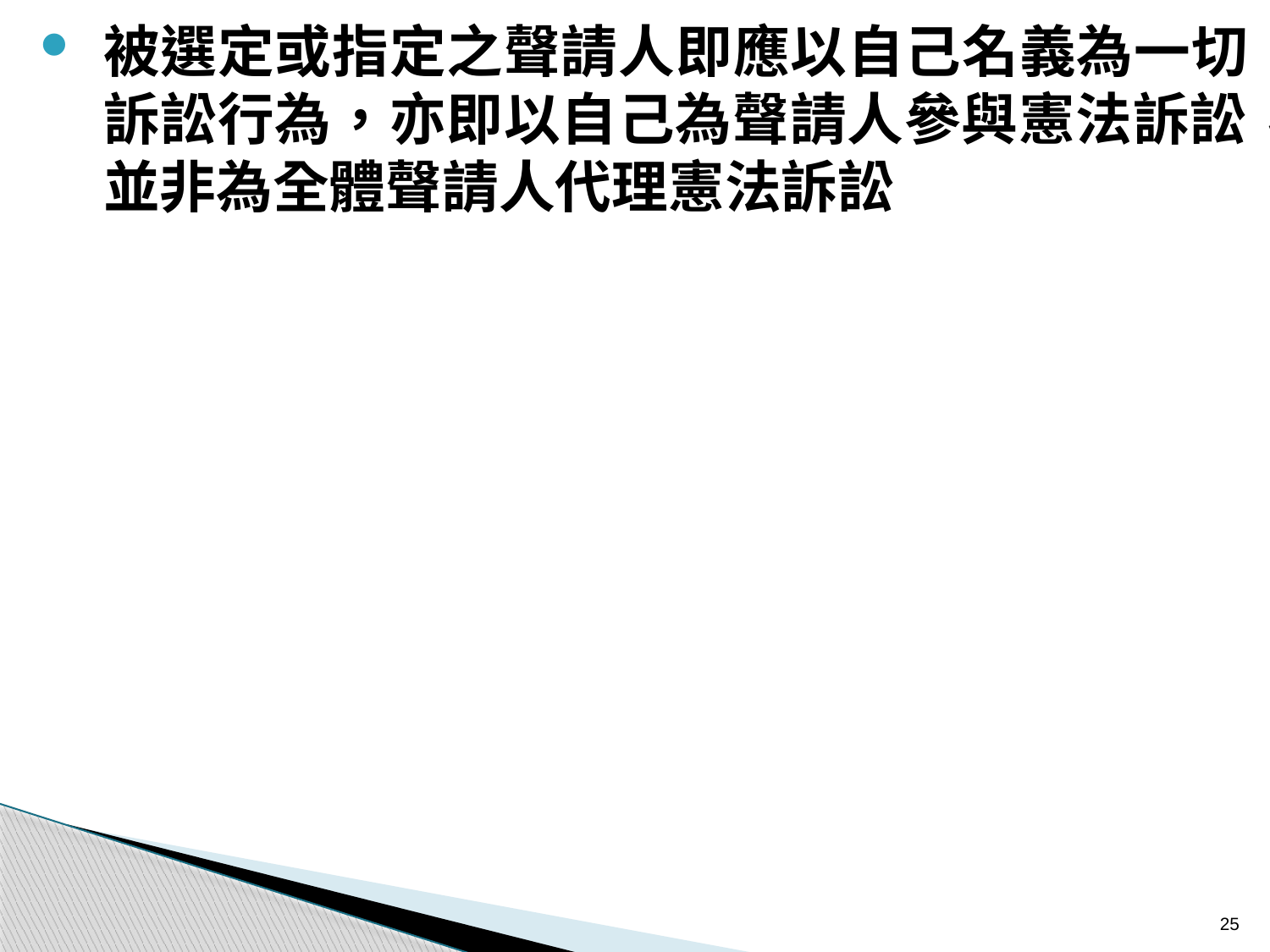

被選定或指定之聲請人即應以自己名義為一切訴訟行為，亦即以自己為聲請人參與憲法訴訟，並非為全體聲請人代理憲法訴訟
25